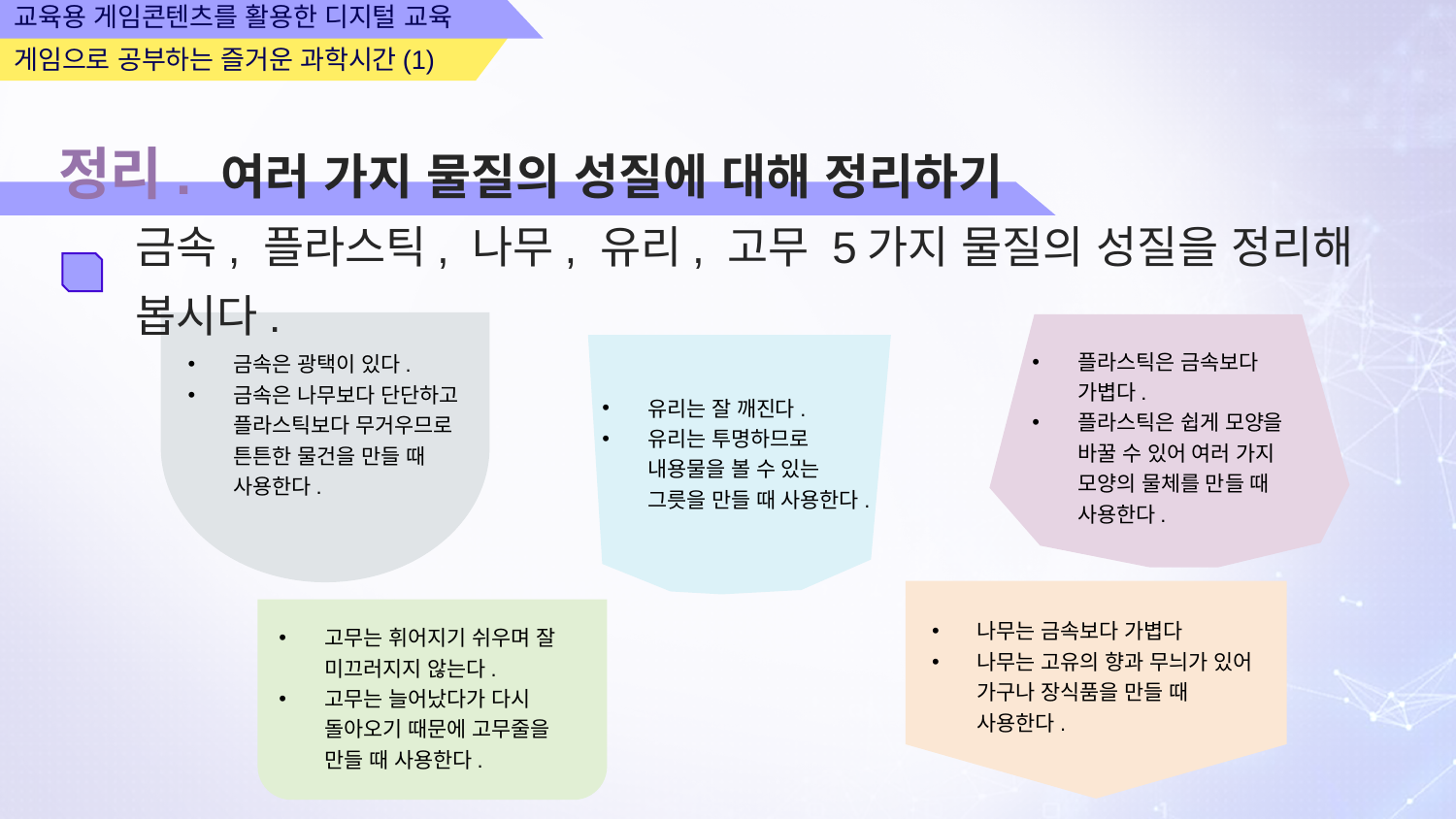

교육용 게임콘텐츠를 활용한 디지털 교육
게임으로 공부하는 즐거운 과학시간(1)

정리. 여러 가지 물질의 성질에 대해 정리하기

금속, 플라스틱, 나무, 유리, 고무 5가지 물질의 성질을 정리해 봅시다.

금속은 광택이 있다.
금속은 나무보다 단단하고 플라스틱보다 무거우므로 튼튼한 물건을 만들 때 사용한다.

플라스틱은 금속보다 가볍다.
플라스틱은 쉽게 모양을 바꿀 수 있어 여러 가지 모양의 물체를 만들 때 사용한다.

유리는 잘 깨진다.
유리는 투명하므로 내용물을 볼 수 있는 그릇을 만들 때 사용한다.

나무는 금속보다 가볍다
나무는 고유의 향과 무늬가 있어 가구나 장식품을 만들 때 사용한다.

고무는 휘어지기 쉬우며 잘 미끄러지지 않는다.
고무는 늘어났다가 다시 돌아오기 때문에 고무줄을 만들 때 사용한다.